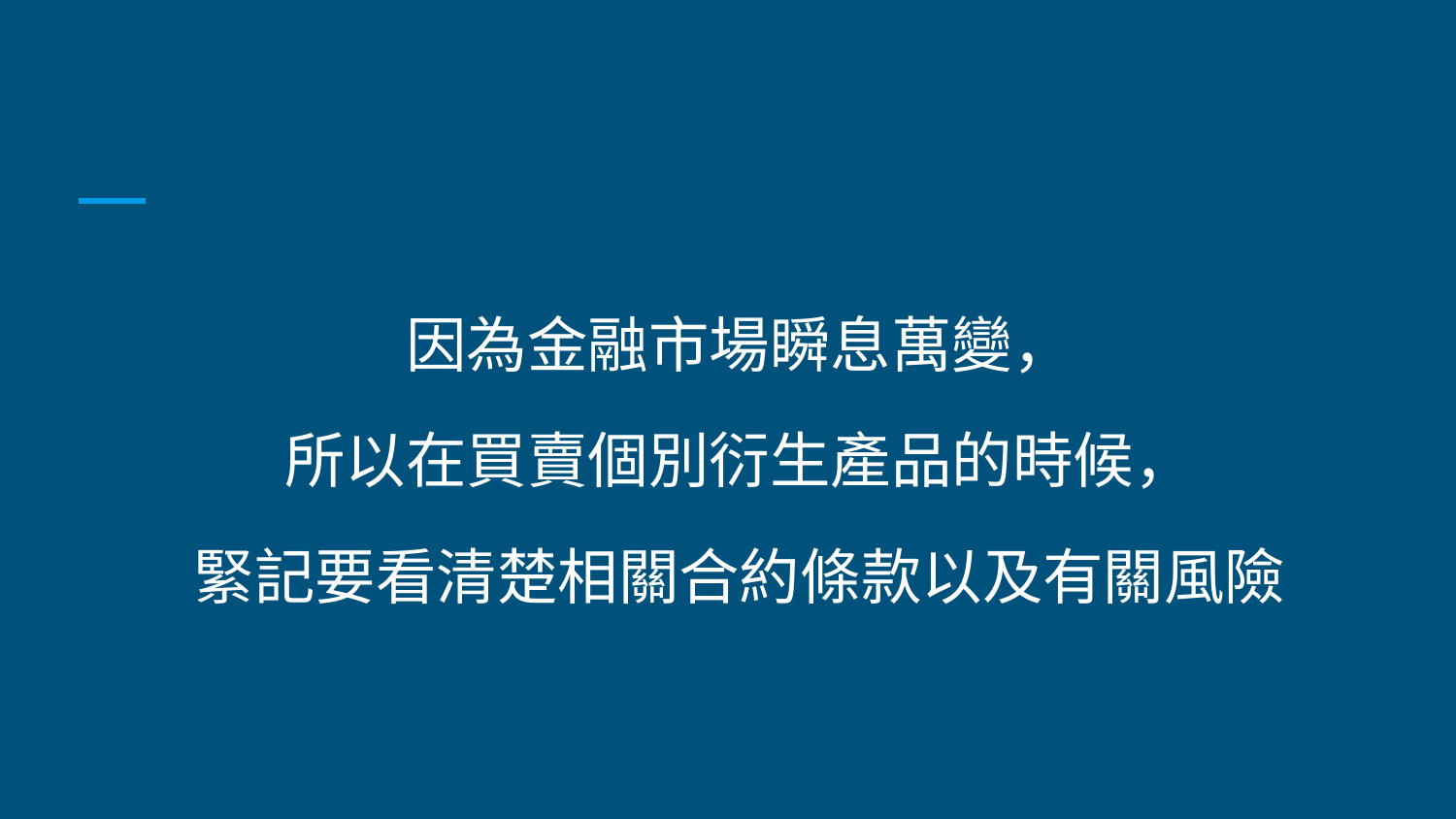

#
因為金融市場瞬息萬變，
所以在買賣個別衍生產品的時候，
緊記要看清楚相關合約條款以及有關風險